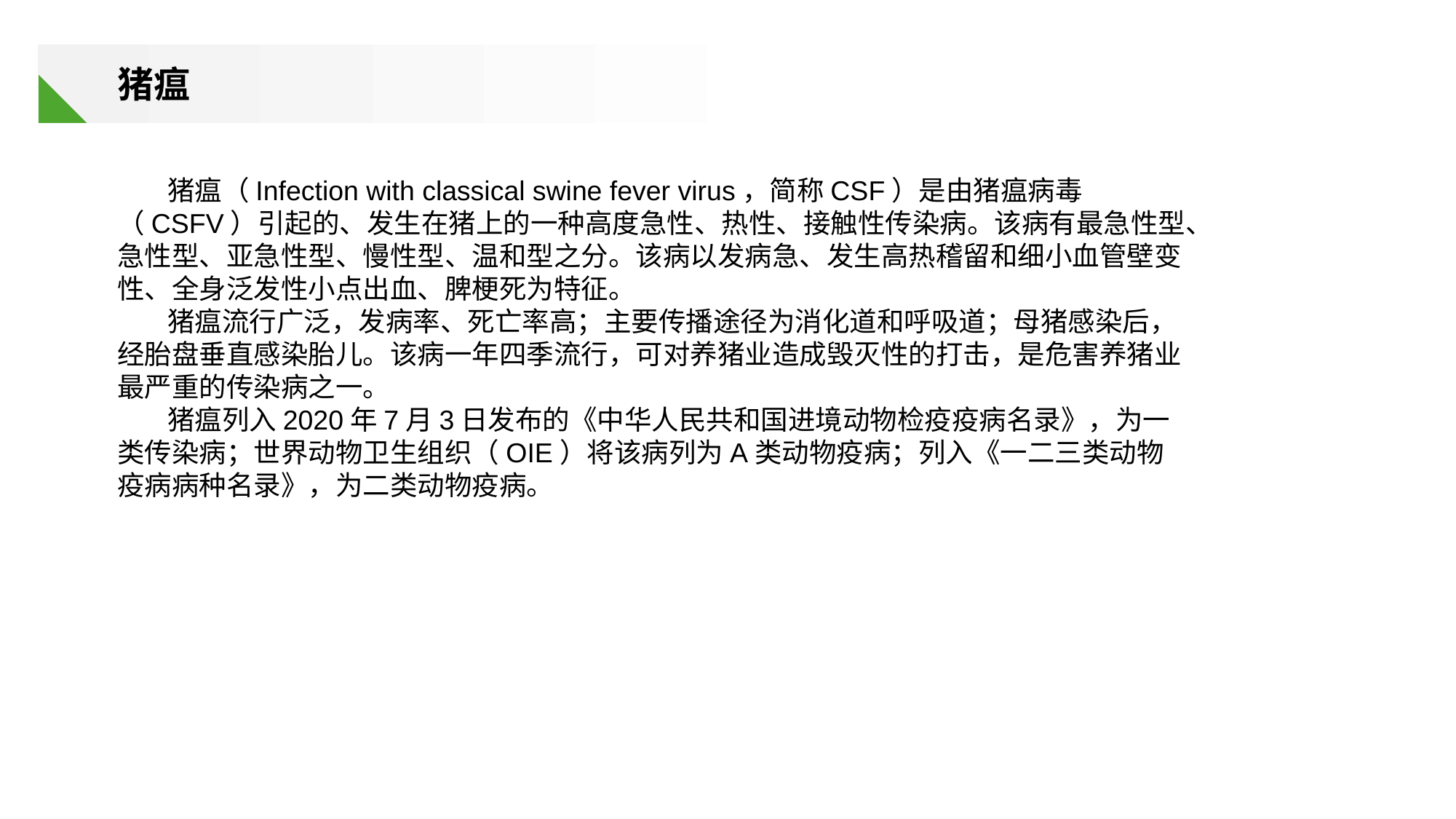

猪瘟

       猪瘟（Infection with classical swine fever virus，简称CSF）是由猪瘟病毒（CSFV）引起的、发生在猪上的一种高度急性、热性、接触性传染病。该病有最急性型、急性型、亚急性型、慢性型、温和型之分。该病以发病急、发生高热稽留和细小血管壁变性、全身泛发性小点出血、脾梗死为特征。
       猪瘟流行广泛，发病率、死亡率高；主要传播途径为消化道和呼吸道；母猪感染后，经胎盘垂直感染胎儿。该病一年四季流行，可对养猪业造成毁灭性的打击，是危害养猪业最严重的传染病之一。
       猪瘟列入2020年7月3日发布的《中华人民共和国进境动物检疫疫病名录》，为一类传染病；世界动物卫生组织（OIE）将该病列为A类动物疫病；列入《一二三类动物疫病病种名录》，为二类动物疫病。